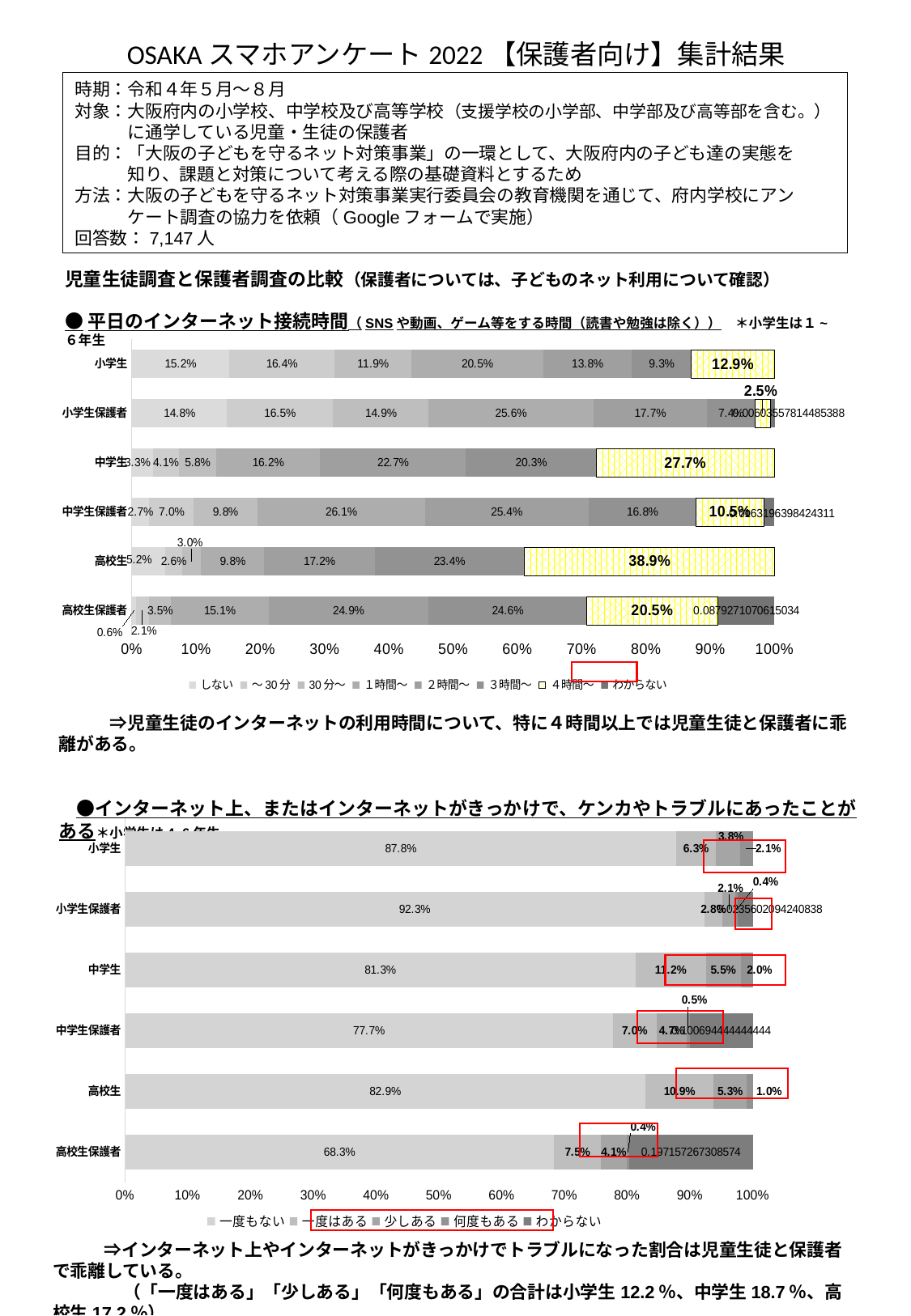

OSAKAスマホアンケート2022【保護者向け】集計結果
時期：令和４年５月～８月
対象：大阪府内の小学校、中学校及び高等学校（支援学校の小学部、中学部及び高等部を含む。）
　　　に通学している児童・生徒の保護者
目的：「大阪の子どもを守るネット対策事業」の一環として、大阪府内の子ども達の実態を
　　　知り、課題と対策について考える際の基礎資料とするため
方法：大阪の子どもを守るネット対策事業実行委員会の教育機関を通じて、府内学校にアン
　　　ケート調査の協力を依頼（Googleフォームで実施）
回答数：7,147人
児童生徒調査と保護者調査の比較（保護者については、子どものネット利用について確認）

●平日のインターネット接続時間（SNSや動画、ゲーム等をする時間（読書や勉強は除く））　＊小学生は１~６年生

### Chart

| Category | しない | ～30分 | 30分～ | １時間～ | ２時間～ | ３時間～ | ４時間～ | わからない |
|---|---|---|---|---|---|---|---|---|
| 高校生保護者 | 0.006378132118451025 | 0.02050113895216401 | 0.03462414578587699 | 0.15125284738041003 | 0.24920273348519362 | 0.24555808656036446 | 0.20455580865603645 | 0.08792710706150342 |
| 高校生 | 0.05227809039753131 | 0.025776002904338357 | 0.029950989290252316 | 0.09783989834815757 | 0.17190052641132691 | 0.23361771646396806 | 0.3886367761844255 | None |
| 中学生保護者 | 0.027011817670230726 | 0.06978052898142938 | 0.09848058525604952 | 0.261114237478897 | 0.2543612830613393 | 0.16769836803601576 | 0.10523353967360721 | 0.016319639842431063 |
| 中学生 | 0.03264570398557981 | 0.04065691968756259 | 0.058281594231924694 | 0.1617264169837773 | 0.226517123973563 | 0.20318445824153816 | 0.27698778289605447 | None |
| 小学生保護者 | 0.14834815756035577 | 0.16486658195679796 | 0.14866581956797967 | 0.2560355781448539 | 0.1772554002541296 | 0.07401524777636595 | 0.024777636594663276 | 0.006035578144853875 |
| 小学生 | 0.15186732828414728 | 0.1636197440585009 | 0.11941760250718203 | 0.2049490728649778 | 0.13835205014364063 | 0.09258291982240793 | 0.1292112823191434 | None |
　　　⇒児童生徒のインターネットの利用時間について、特に４時間以上では児童生徒と保護者に乖離がある。

　●インターネット上、またはインターネットがきっかけで、ケンカやトラブルにあったことがある＊小学生は4~6年生

### Chart

| Category | 一度もない | 一度はある | 少しある | 何度もある | わからない |
|---|---|---|---|---|---|
| 高校生保護者 | 0.6831728564878496 | 0.07473635946813388 | 0.040806969280146724 | 0.0041265474552957355 | 0.19715726730857405 |
| 高校生 | 0.8288357748650732 | 0.10851966075558982 | 0.05300693909020817 | 0.00963762528912876 | None |
| 中学生保護者 | 0.7766203703703703 | 0.07002314814814815 | 0.047453703703703706 | 0.005208333333333333 | 0.10069444444444445 |
| 中学生 | 0.8131948051948052 | 0.11179220779220779 | 0.05548051948051948 | 0.019532467532467533 | None |
| 小学生保護者 | 0.9229618548990277 | 0.02804786836200449 | 0.02131637995512341 | 0.004113687359760658 | 0.02356020942408377 |
| 小学生 | 0.8779912766709891 | 0.06306731109277379 | 0.03807615230460922 | 0.020865259931627963 | None |

　　　⇒インターネット上やインターネットがきっかけでトラブルになった割合は児童生徒と保護者で乖離している。
　　　　（「一度はある」「少しある」「何度もある」の合計は小学生12.2％、中学生18.7％、高校生17.2％）